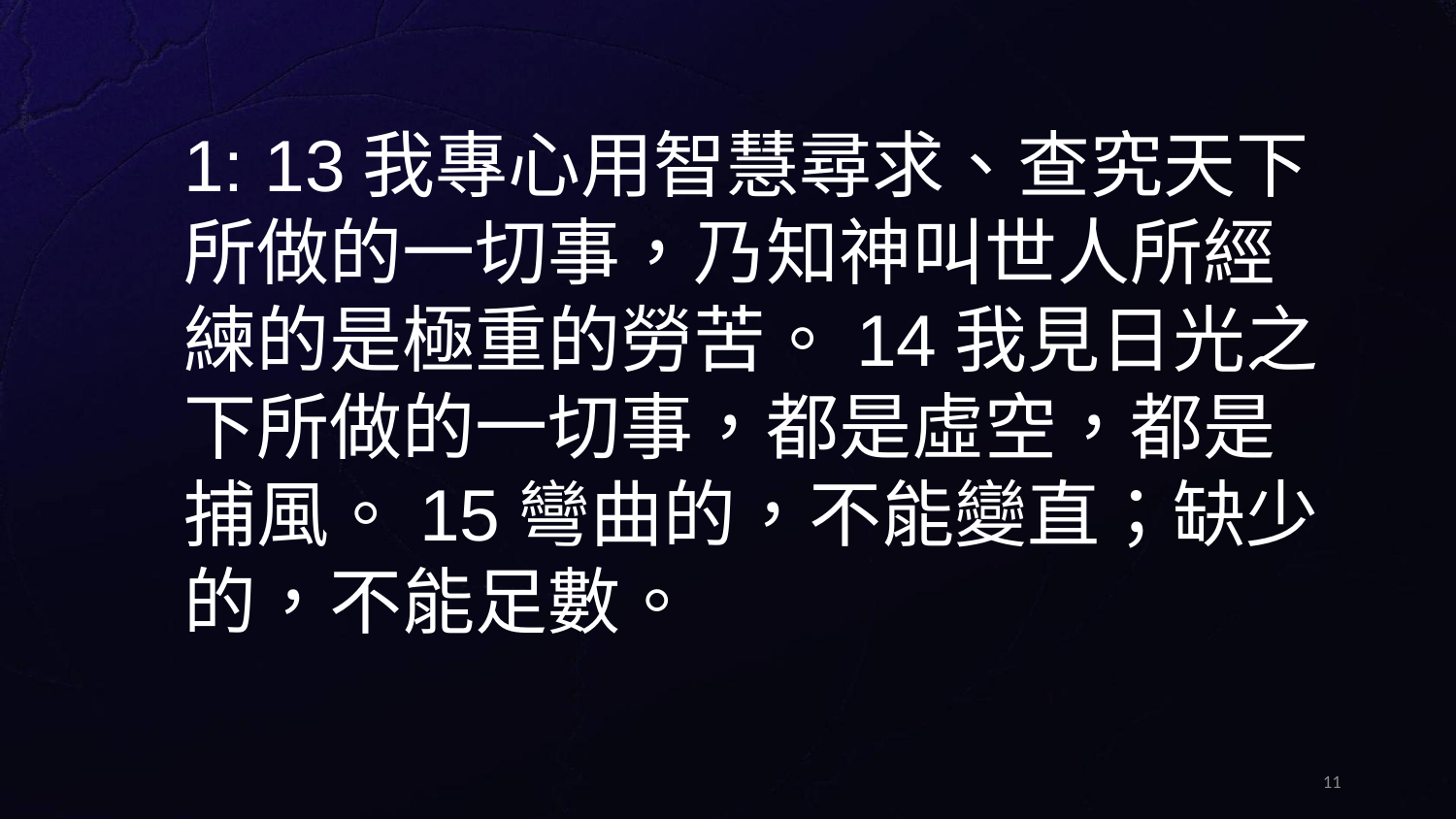

1: 13我專心用智慧尋求、查究天下所做的一切事，乃知神叫世人所經練的是極重的勞苦。14我見日光之下所做的一切事，都是虛空，都是捕風。15彎曲的，不能變直；缺少的，不能足數。
11